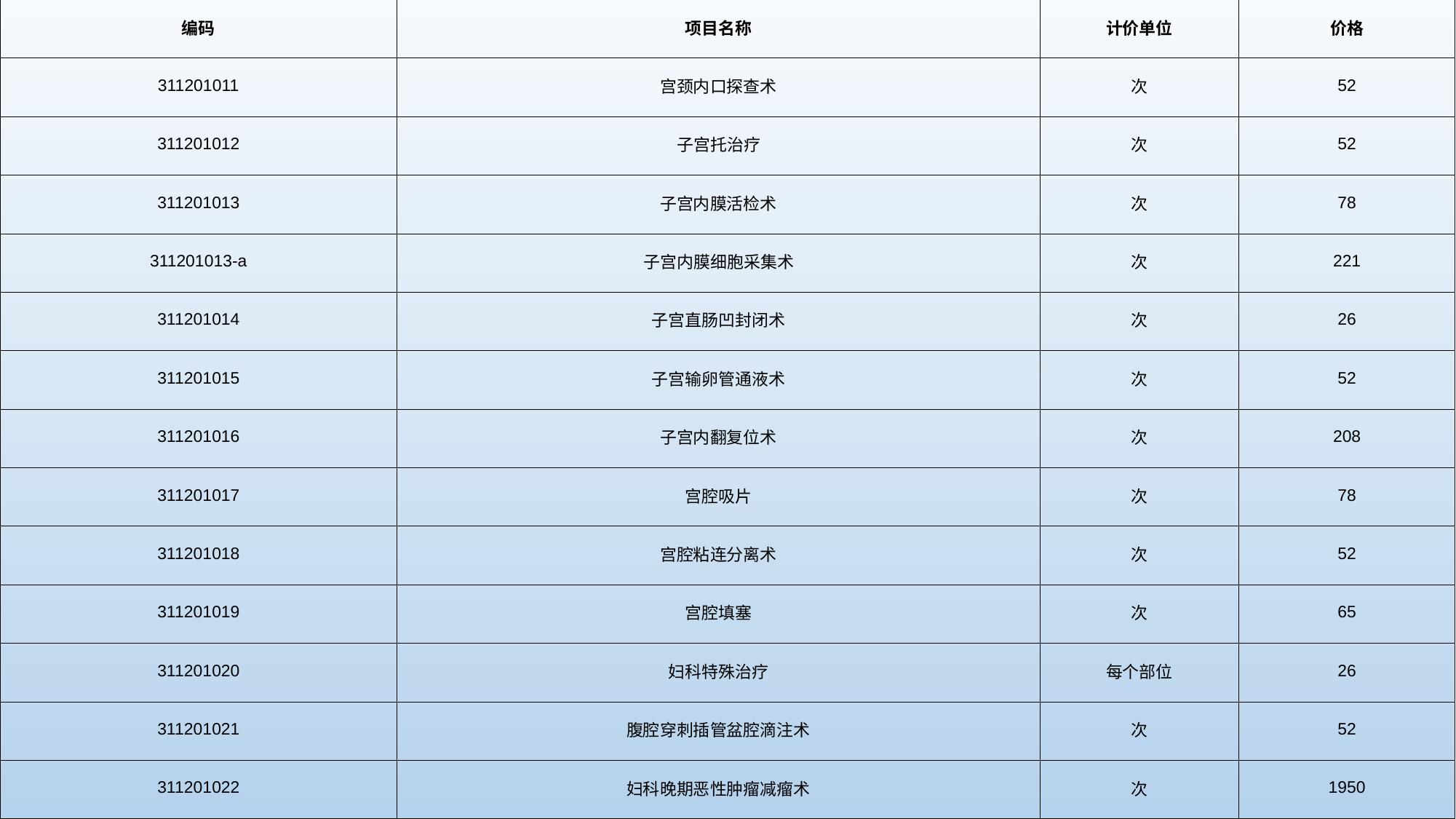

| 编码 | 项目名称 | 计价单位 | 价格 |
| --- | --- | --- | --- |
| 311201011 | 宫颈内口探查术 | 次 | 52 |
| 311201012 | 子宫托治疗 | 次 | 52 |
| 311201013 | 子宫内膜活检术 | 次 | 78 |
| 311201013-a | 子宫内膜细胞采集术 | 次 | 221 |
| 311201014 | 子宫直肠凹封闭术 | 次 | 26 |
| 311201015 | 子宫输卵管通液术 | 次 | 52 |
| 311201016 | 子宫内翻复位术 | 次 | 208 |
| 311201017 | 宫腔吸片 | 次 | 78 |
| 311201018 | 宫腔粘连分离术 | 次 | 52 |
| 311201019 | 宫腔填塞 | 次 | 65 |
| 311201020 | 妇科特殊治疗 | 每个部位 | 26 |
| 311201021 | 腹腔穿刺插管盆腔滴注术 | 次 | 52 |
| 311201022 | 妇科晚期恶性肿瘤减瘤术 | 次 | 1950 |